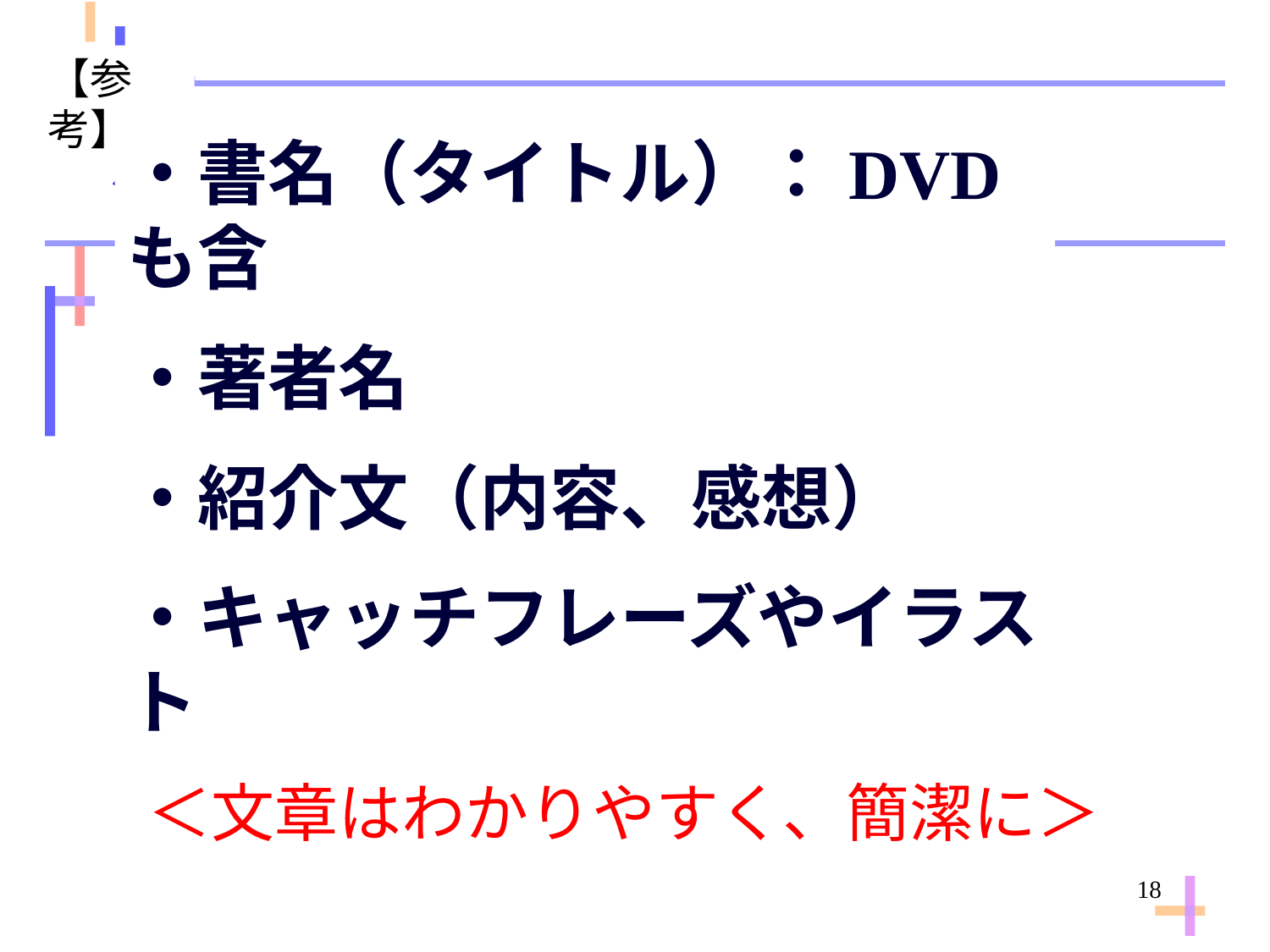

【参考】
# ポップに入れる項目
・書名（タイトル）：DVDも含
・著者名
・紹介文（内容、感想）
・キャッチフレーズやイラスト
＜文章はわかりやすく、簡潔に＞
18